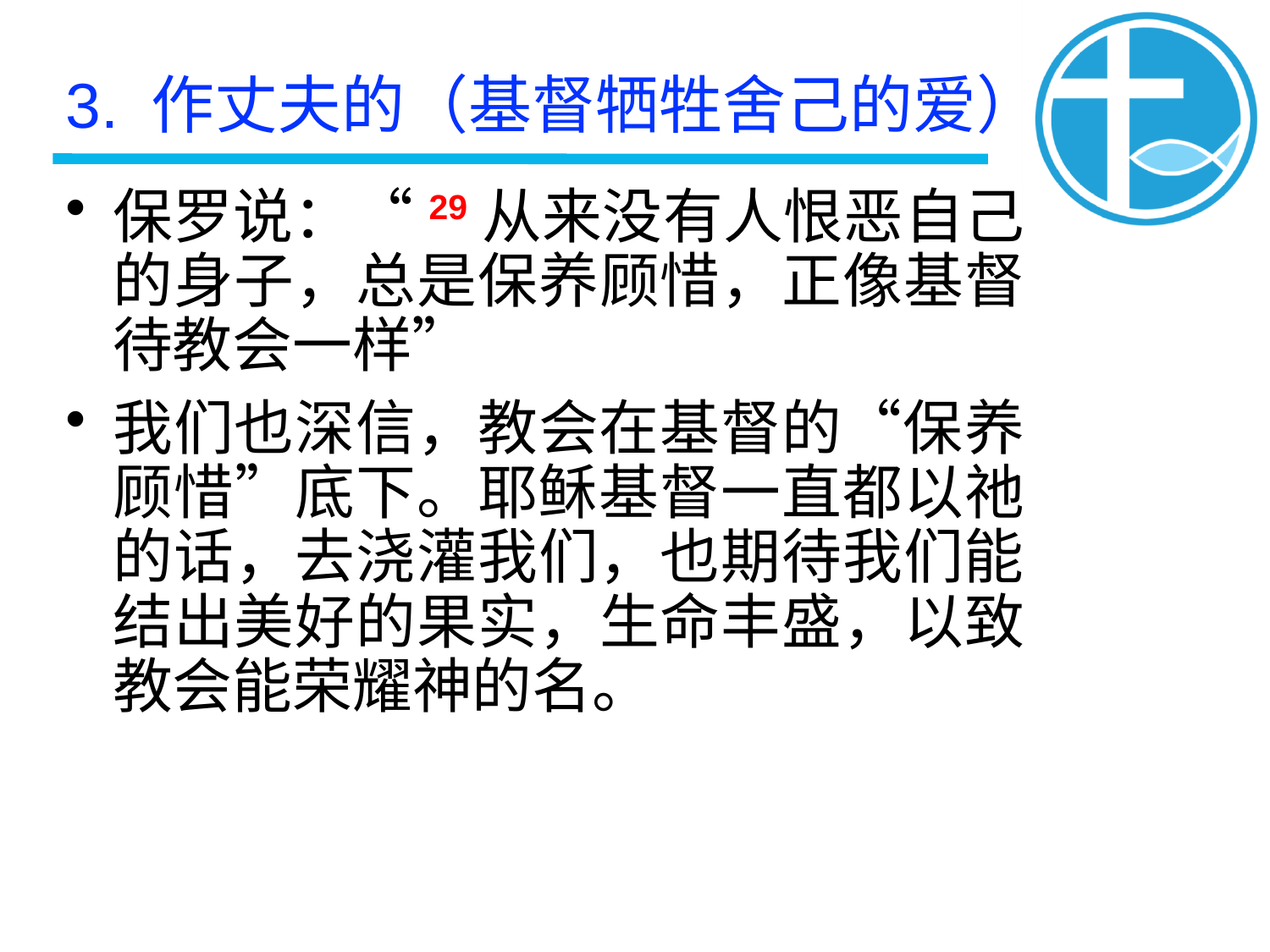

3. 作丈夫的（基督牺牲舍己的爱）
保罗说：“29从来没有人恨恶自己的身子，总是保养顾惜，正像基督待教会一样”
我们也深信，教会在基督的“保养顾惜”底下。耶稣基督一直都以祂的话，去浇灌我们，也期待我们能结出美好的果实，生命丰盛，以致教会能荣耀神的名。